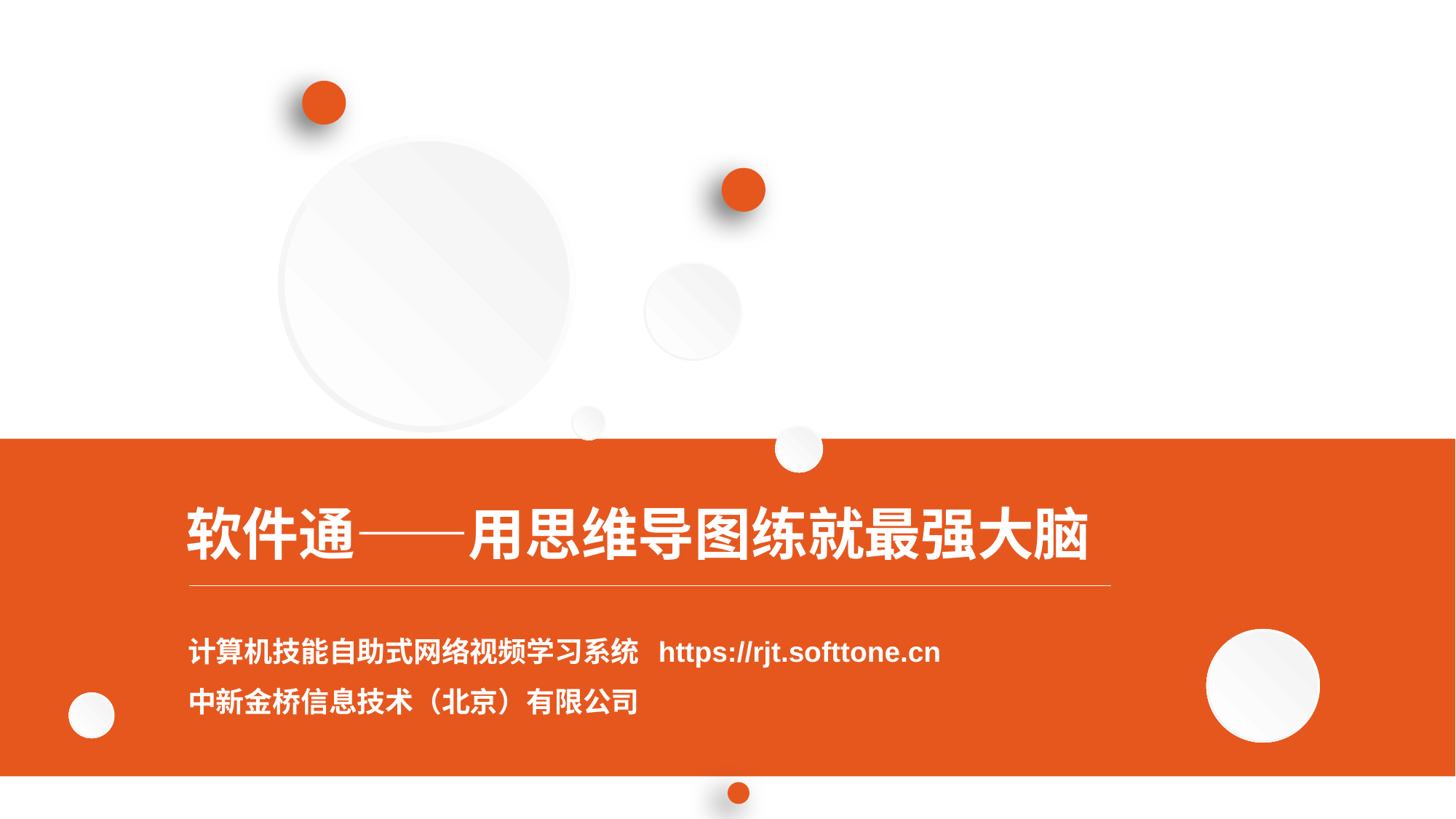

软件通——用思维导图练就最强大脑
计算机技能自助式网络视频学习系统  https://rjt.softtone.cn
中新金桥信息技术（北京）有限公司